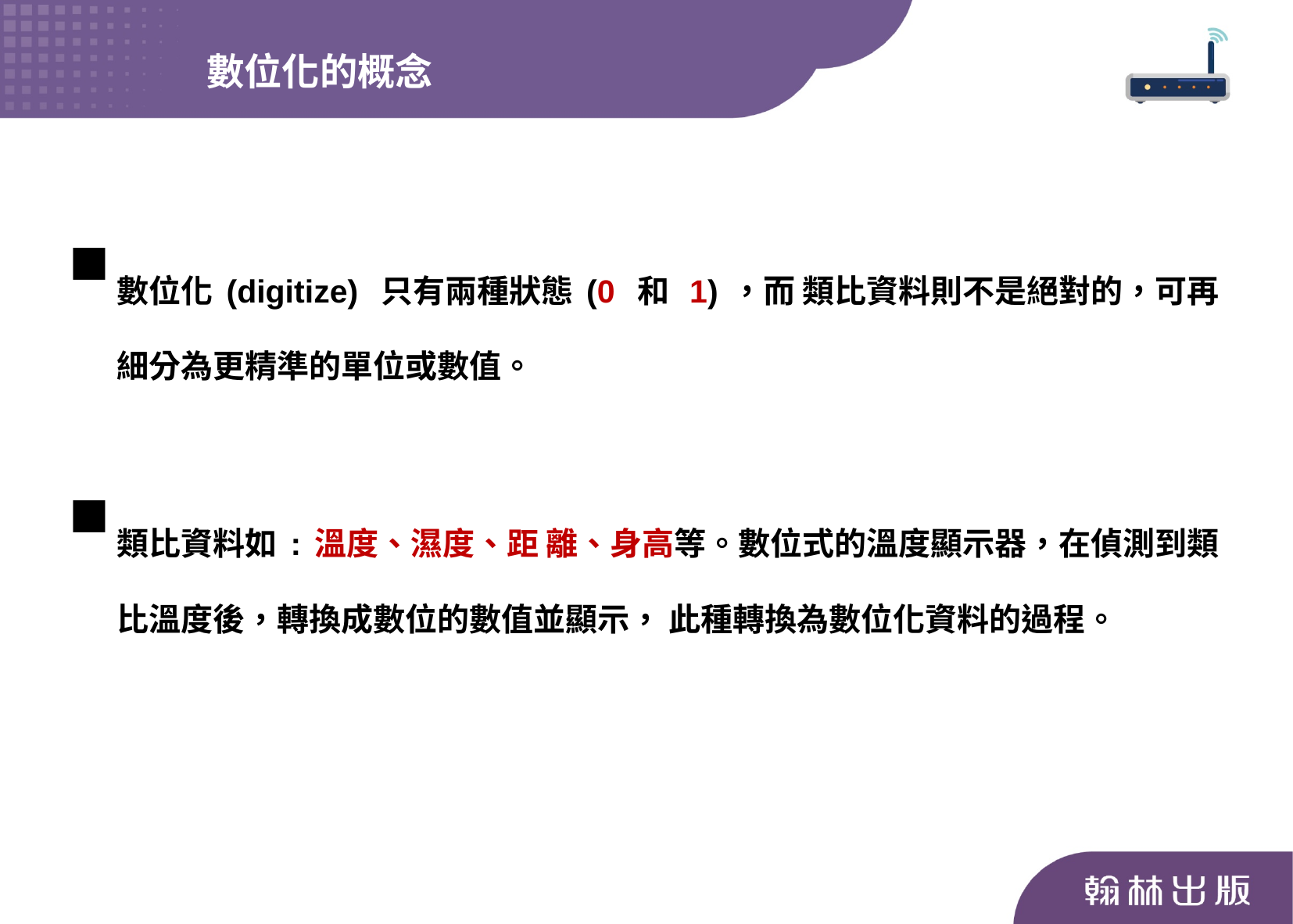

數位化的概念

數位化(digitize) 只有兩種狀態(0 和 1)，而 類比資料則不是絕對的，可再細分為更精準的單位或數值。

類比資料如:溫度、濕度、距 離、身高等。數位式的溫度顯示器，在偵測到類比溫度後，轉換成數位的數值並顯示， 此種轉換為數位化資料的過程。